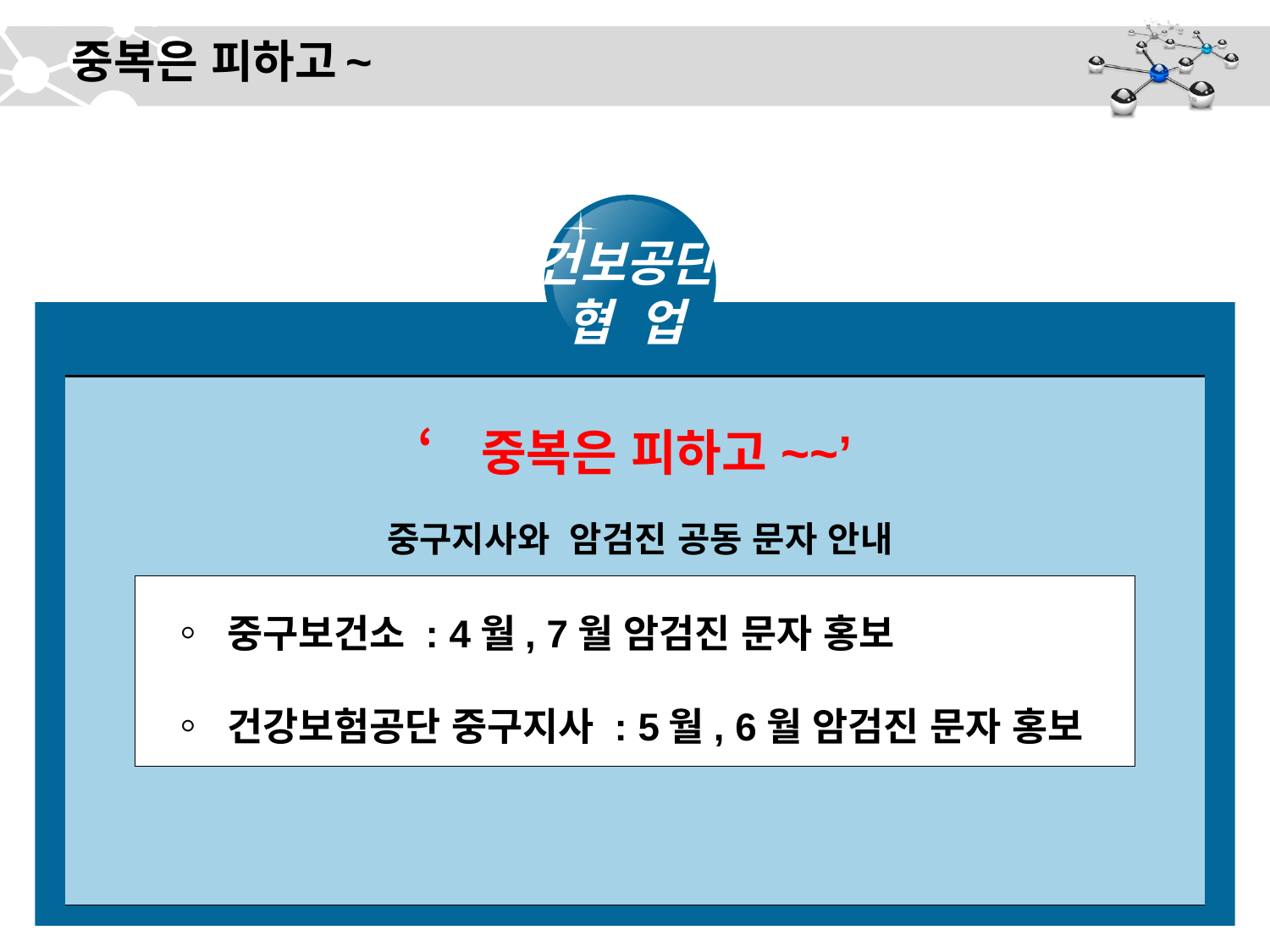

# 중복은 피하고~

건보공단
협  업

| ‘중복은 피하고~~’ 중구지사와 암검진 공동 문자 안내 |
| --- |
  ◦ 중구보건소 : 4월, 7월 암검진 문자 홍보
  ◦ 건강보험공단 중구지사 : 5월, 6월 암검진 문자 홍보

|  |
| --- |